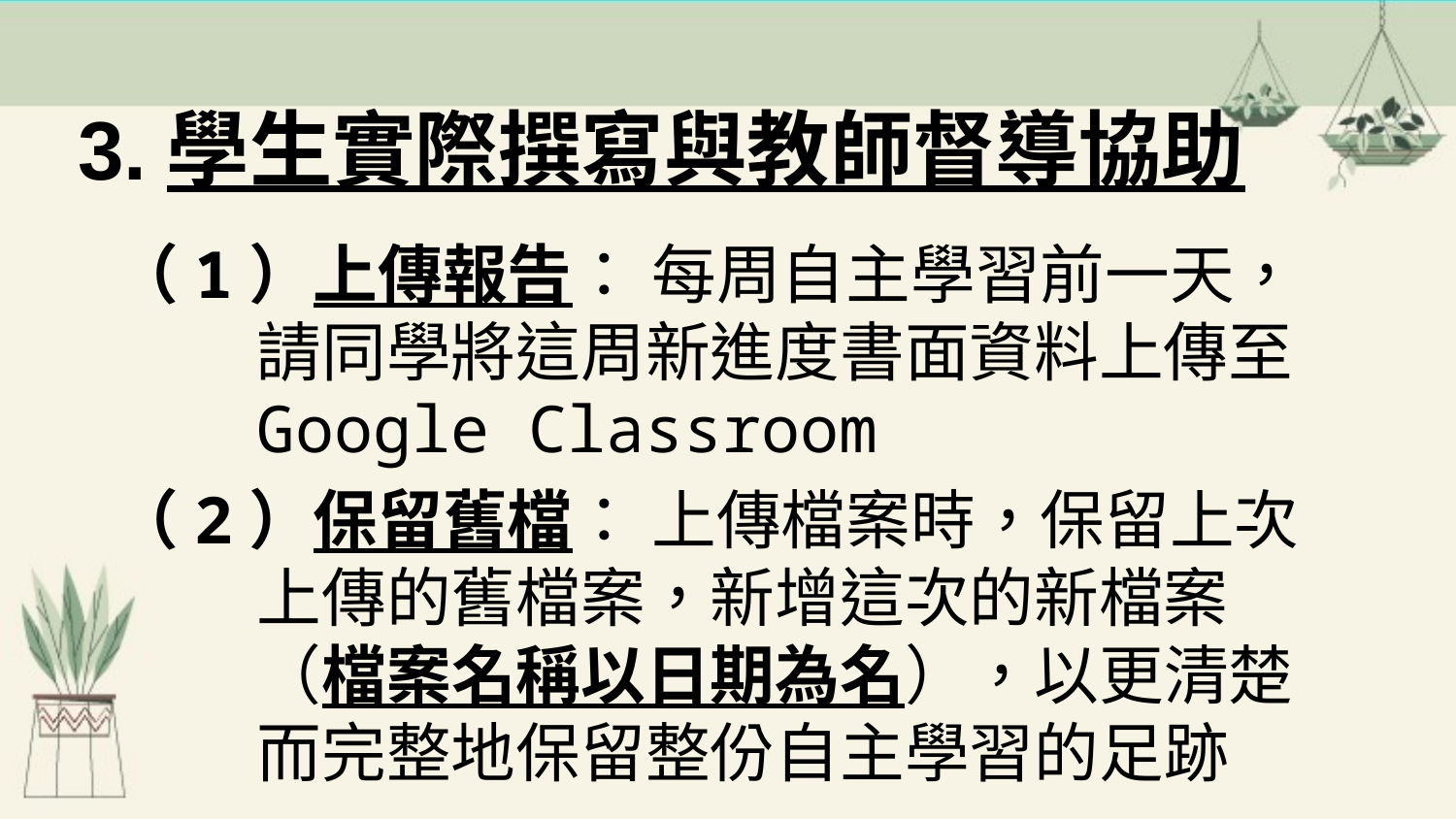

# 3.學生實際撰寫與教師督導協助
（1）上傳報告： 每周自主學習前一天，請同學將這周新進度書面資料上傳至Google Classroom
（2）保留舊檔： 上傳檔案時，保留上次上傳的舊檔案，新增這次的新檔案（檔案名稱以日期為名），以更清楚而完整地保留整份自主學習的足跡